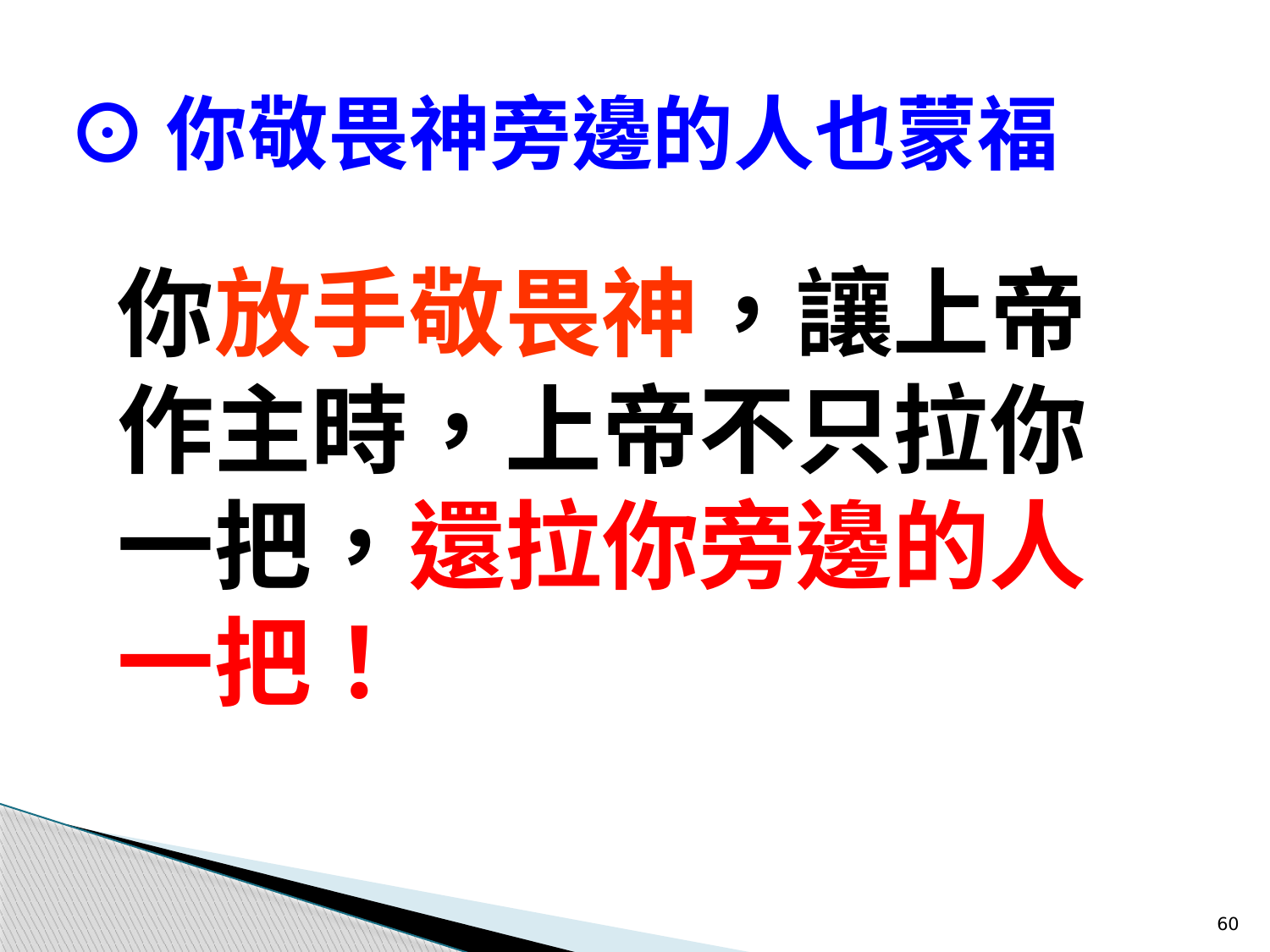

# ⊙你敬畏神旁邊的人也蒙福
你放手敬畏神，讓上帝作主時，上帝不只拉你一把，還拉你旁邊的人一把！
60